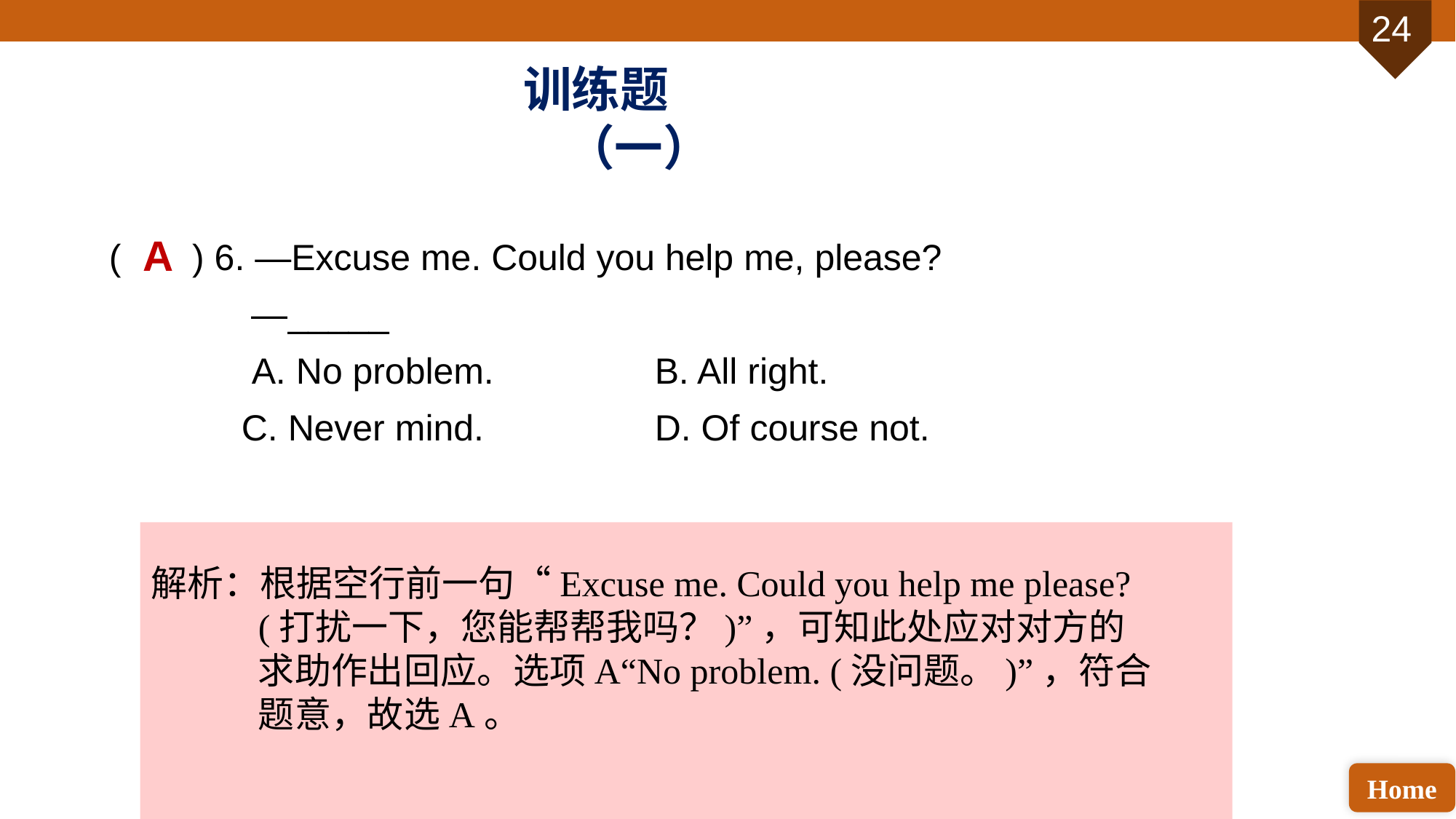

训练题（一）
(       ) 6. —Excuse me. Could you help me, please?
              —_____
              A. No problem. 		B. All right.
             C. Never mind. 		D. Of course not.
A

解析：根据空行前一句“Excuse me. Could you help me please? (打扰一下，您能帮帮我吗？)”，可知此处应对对方的求助作出回应。选项A“No problem. (没问题。)”，符合题意，故选A。